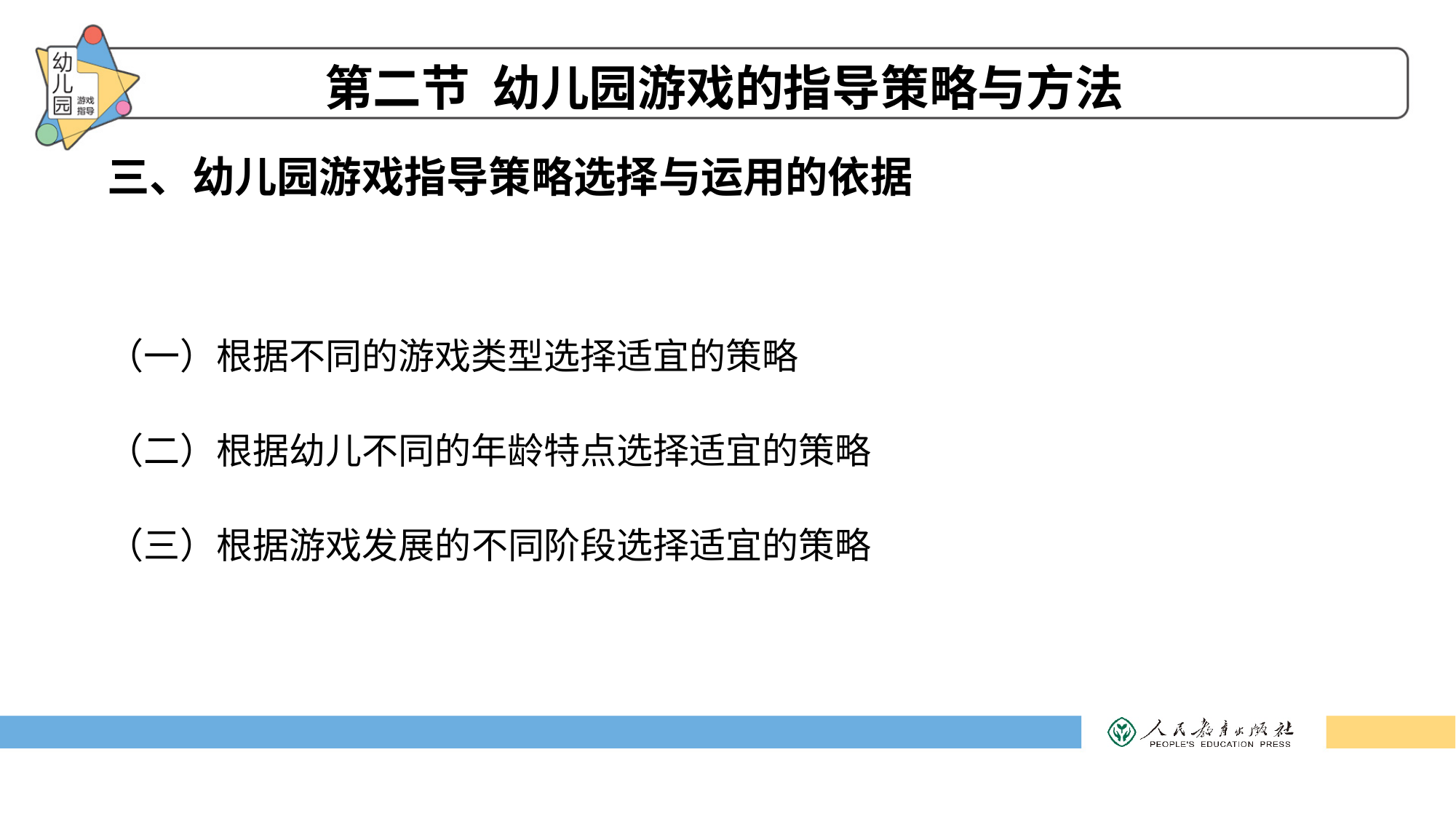

第二节  幼儿园游戏的指导策略与方法
三、幼儿园游戏指导策略选择与运用的依据
（一）根据不同的游戏类型选择适宜的策略
（二）根据幼儿不同的年龄特点选择适宜的策略
（三）根据游戏发展的不同阶段选择适宜的策略